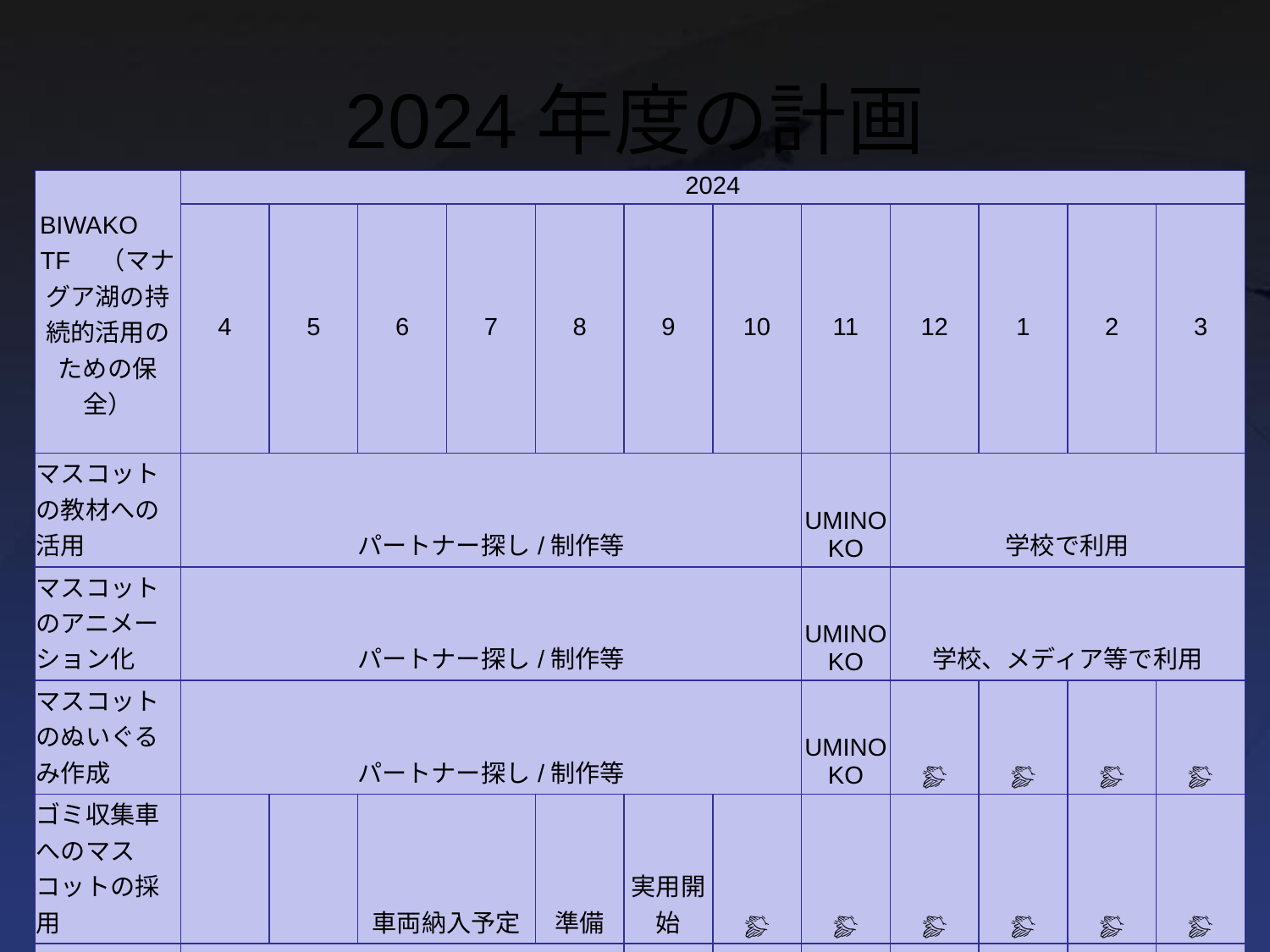

# 2024年度の計画
| BIWAKO　TF　（マナグア湖の持続的活用のための保全） | 2024 |  |  |  |  |  |  |  |  |  |  |  |
| --- | --- | --- | --- | --- | --- | --- | --- | --- | --- | --- | --- | --- |
|  | 4 | 5 | 6 | 7 | 8 | 9 | 10 | 11 | 12 | 1 | 2 | 3 |
| マスコットの教材への活用 | パートナー探し/制作等 |  |  |  |  |  |  | UMINOKO | 学校で利用 |  |  |  |
| マスコットのアニメーション化 | パートナー探し/制作等 |  |  |  |  |  |  | UMINOKO | 学校、メディア等で利用 |  |  |  |
| マスコットのぬいぐるみ作成 | パートナー探し/制作等 |  |  |  |  |  |  | UMINOKO | 👏 | 👏 | 👏 | 👏 |
| ゴミ収集車へのマスコットの採用 |  |  | 車両納入予定 |  | 準備 | 実用開始 | 👏 | 👏 | 👏 | 👏 | 👏 | 👏 |
| 市内リサイクルボックスへのマスコットの利用 | 準備 |  |  |  |  | 実用開始 | 👏 | 👏 | 👏 | 👏 | 👏 | 👏 |
| （＊2024年度草の根技術協力） | 滋賀県/ILEC（国際湖沼環境委員会）中心に案件準備 |  |  |  |  |  | 要請書提出 |  |  |  |  |  |